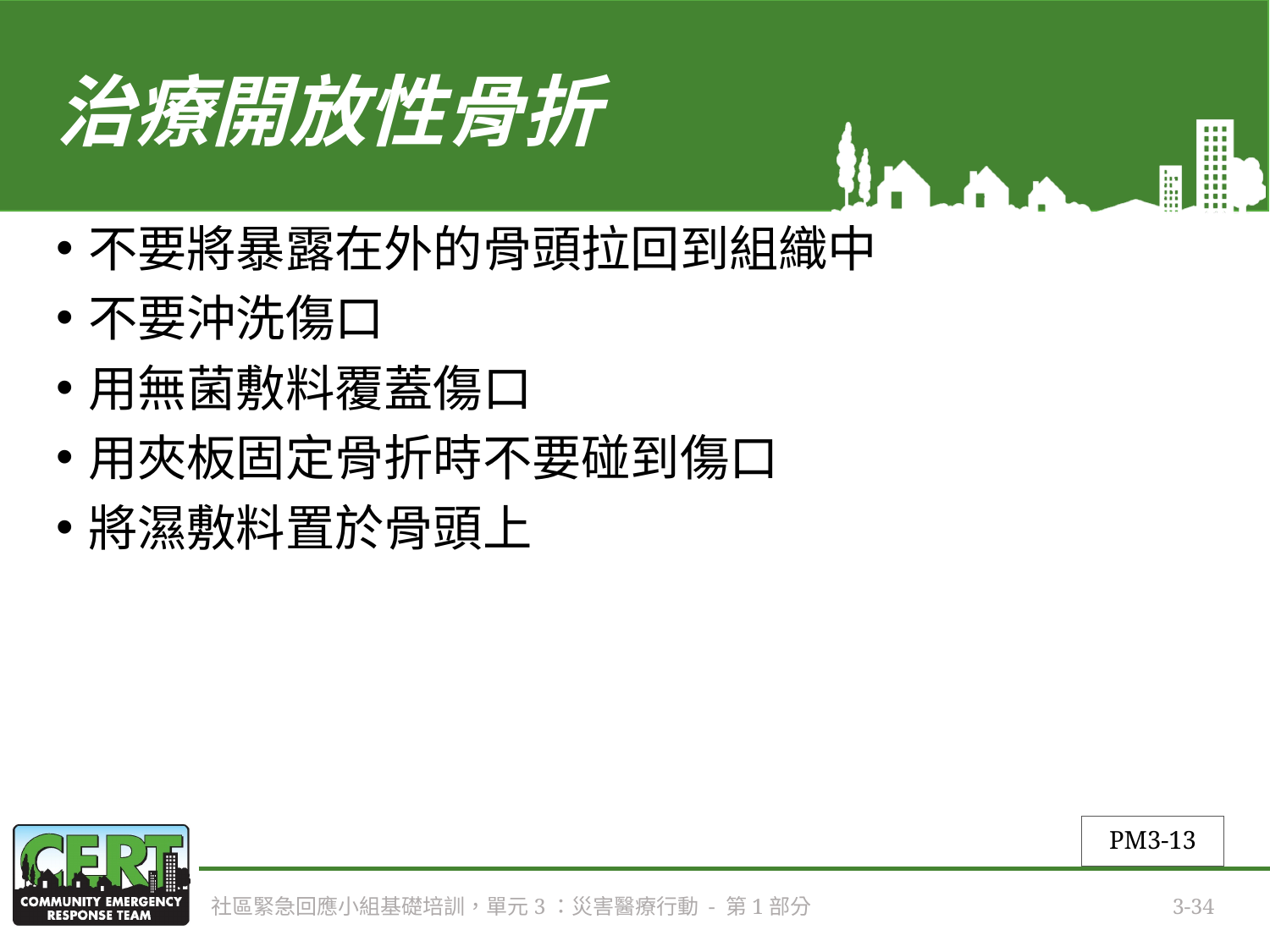

# 治療開放性骨折
不要將暴露在外的骨頭拉回到組織中
不要沖洗傷口
用無菌敷料覆蓋傷口
用夾板固定骨折時不要碰到傷口
將濕敷料置於骨頭上
PM3-13
社區緊急回應小組基礎培訓，單元3：災害醫療行動 - 第1部分
3-34